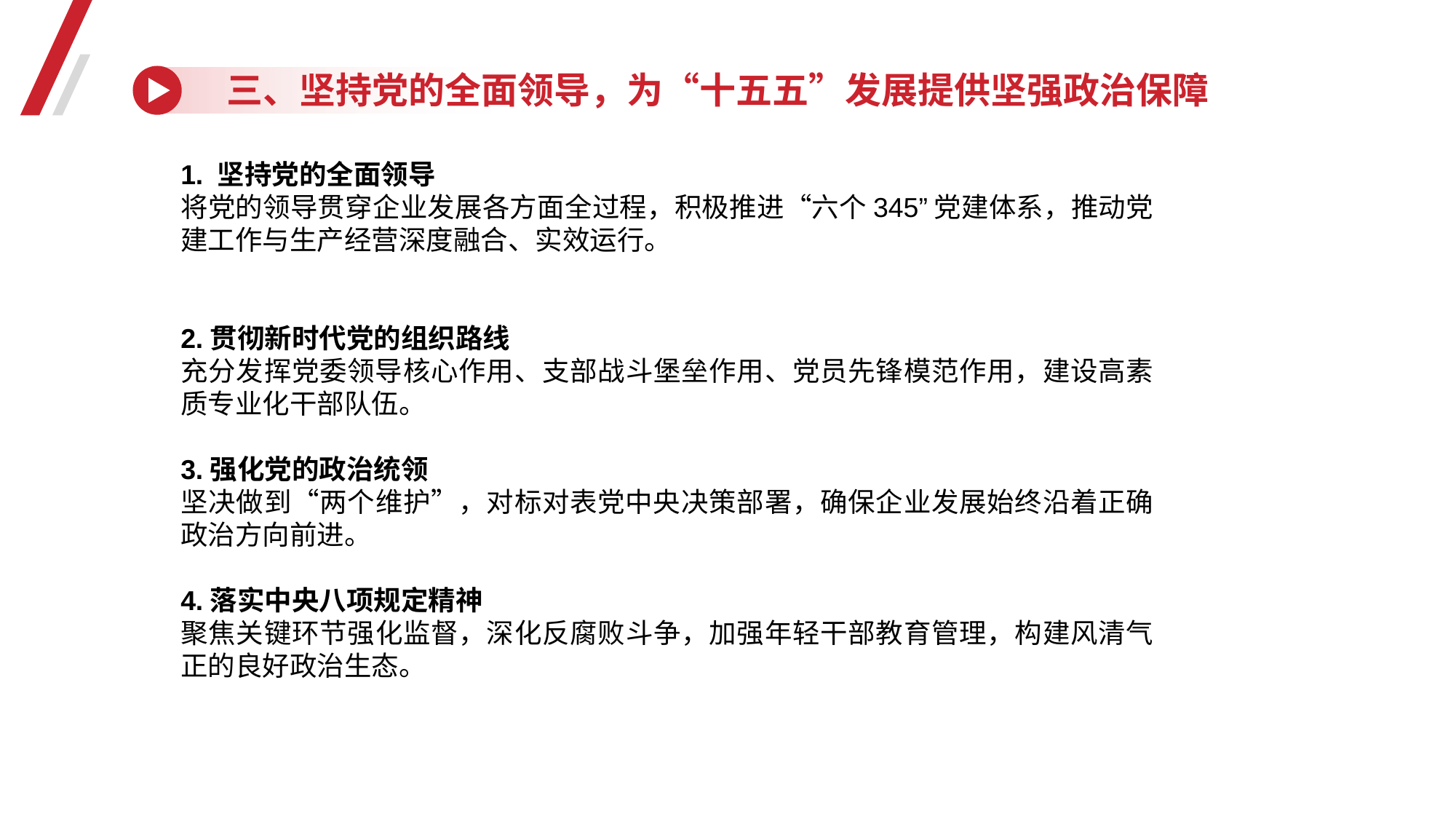

三、坚持党的全面领导，为“十五五”发展提供坚强政治保障

1. 坚持党的全面领导
将党的领导贯穿企业发展各方面全过程，积极推进“六个345”党建体系，推动党建工作与生产经营深度融合、实效运行。

2.贯彻新时代党的组织路线
充分发挥党委领导核心作用、支部战斗堡垒作用、党员先锋模范作用，建设高素质专业化干部队伍。

3.强化党的政治统领
坚决做到“两个维护”，对标对表党中央决策部署，确保企业发展始终沿着正确政治方向前进。

4.落实中央八项规定精神
聚焦关键环节强化监督，深化反腐败斗争，加强年轻干部教育管理，构建风清气正的良好政治生态。